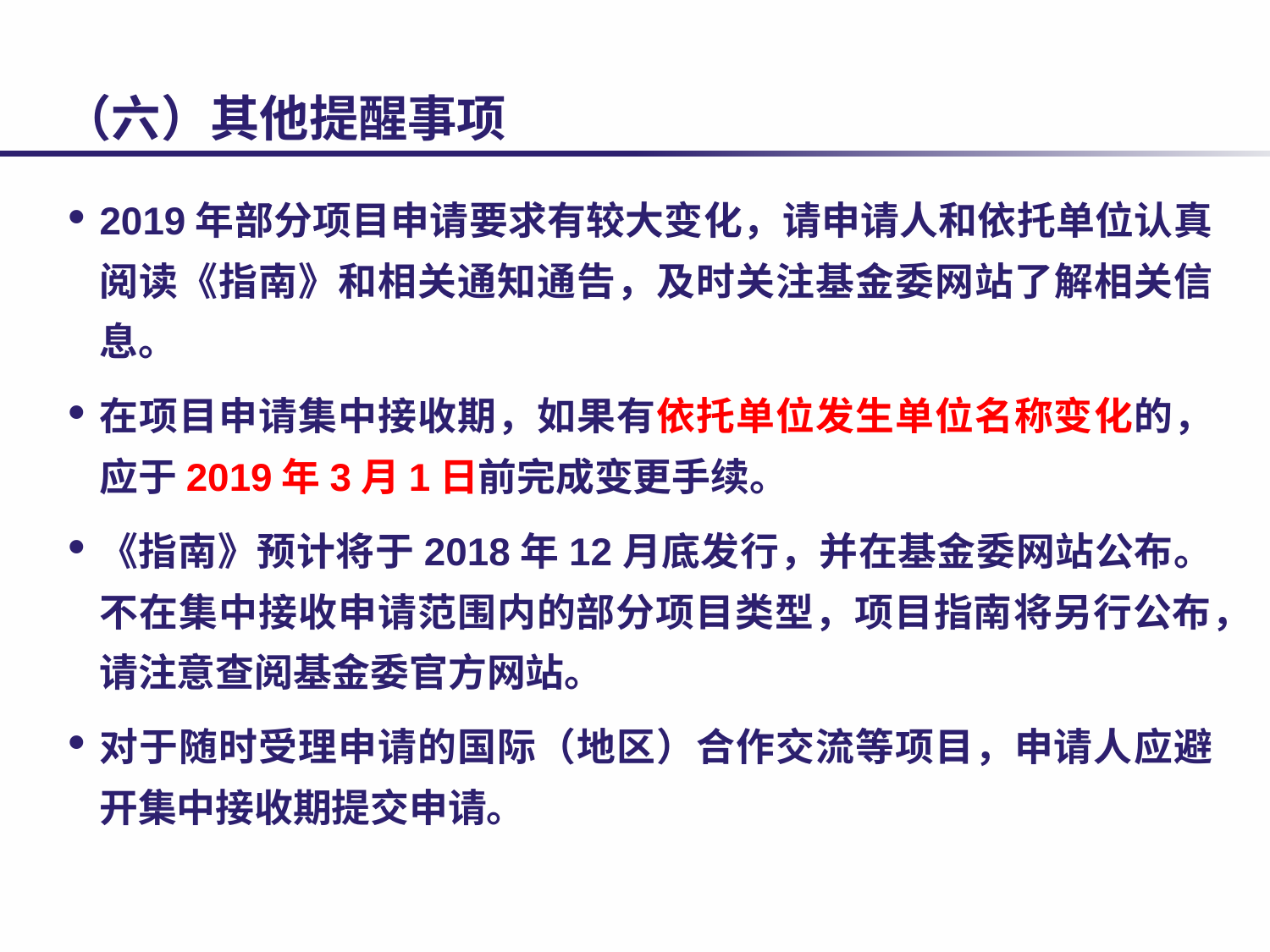

# （六）其他提醒事项
2019年部分项目申请要求有较大变化，请申请人和依托单位认真阅读《指南》和相关通知通告，及时关注基金委网站了解相关信息。
在项目申请集中接收期，如果有依托单位发生单位名称变化的，应于2019年3月1日前完成变更手续。
《指南》预计将于2018年12月底发行，并在基金委网站公布。不在集中接收申请范围内的部分项目类型，项目指南将另行公布，请注意查阅基金委官方网站。
对于随时受理申请的国际（地区）合作交流等项目，申请人应避开集中接收期提交申请。